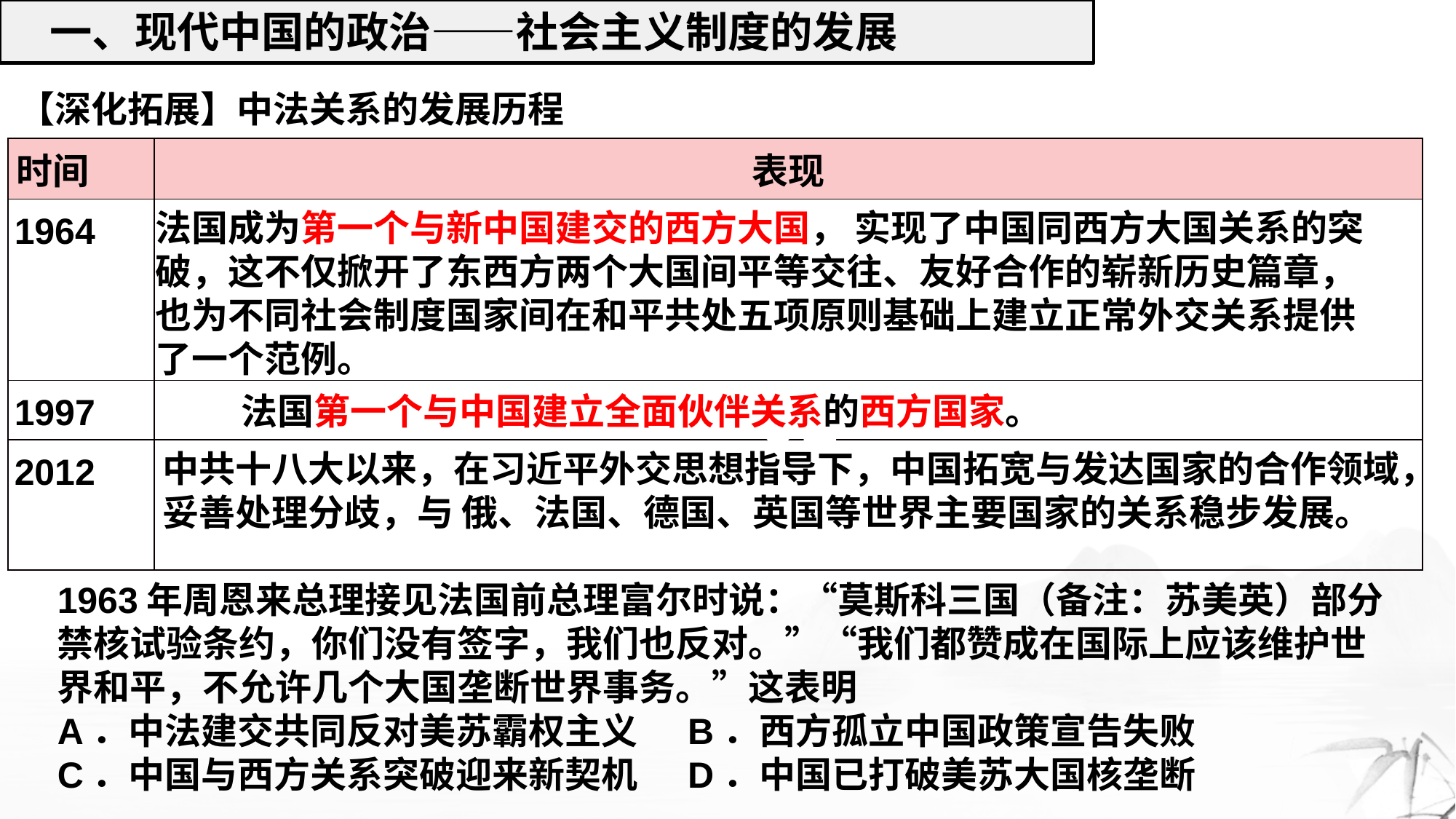

一、现代中国的政治——社会主义制度的发展
【深化拓展】中法关系的发展历程

| 时间 | 表现 |
| --- | --- |
| 1964 |  |
| 1997 |  |
| 2012 |  |
法国成为第一个与新中国建交的西方大国， 实现了中国同西方大国关系的突破，这不仅掀开了东西方两个大国间平等交往、友好合作的崭新历史篇章，也为不同社会制度国家间在和平共处五项原则基础上建立正常外交关系提供了一个范例。
法国第一个与中国建立全面伙伴关系的西方国家。
02
中共十八大以来，在习近平外交思想指导下，中国拓宽与发达国家的合作领域，妥善处理分歧，与 俄、法国、德国、英国等世界主要国家的关系稳步发展。
稿定PPT，海量素材持续更新，上千款模板选择总有一款适合你
1963年周恩来总理接见法国前总理富尔时说：“莫斯科三国（备注：苏美英）部分禁核试验条约，你们没有签字，我们也反对。”“我们都赞成在国际上应该维护世界和平，不允许几个大国垄断世界事务。”这表明
A．中法建交共同反对美苏霸权主义     B．西方孤立中国政策宣告失败
C．中国与西方关系突破迎来新契机     D．中国已打破美苏大国核垄断